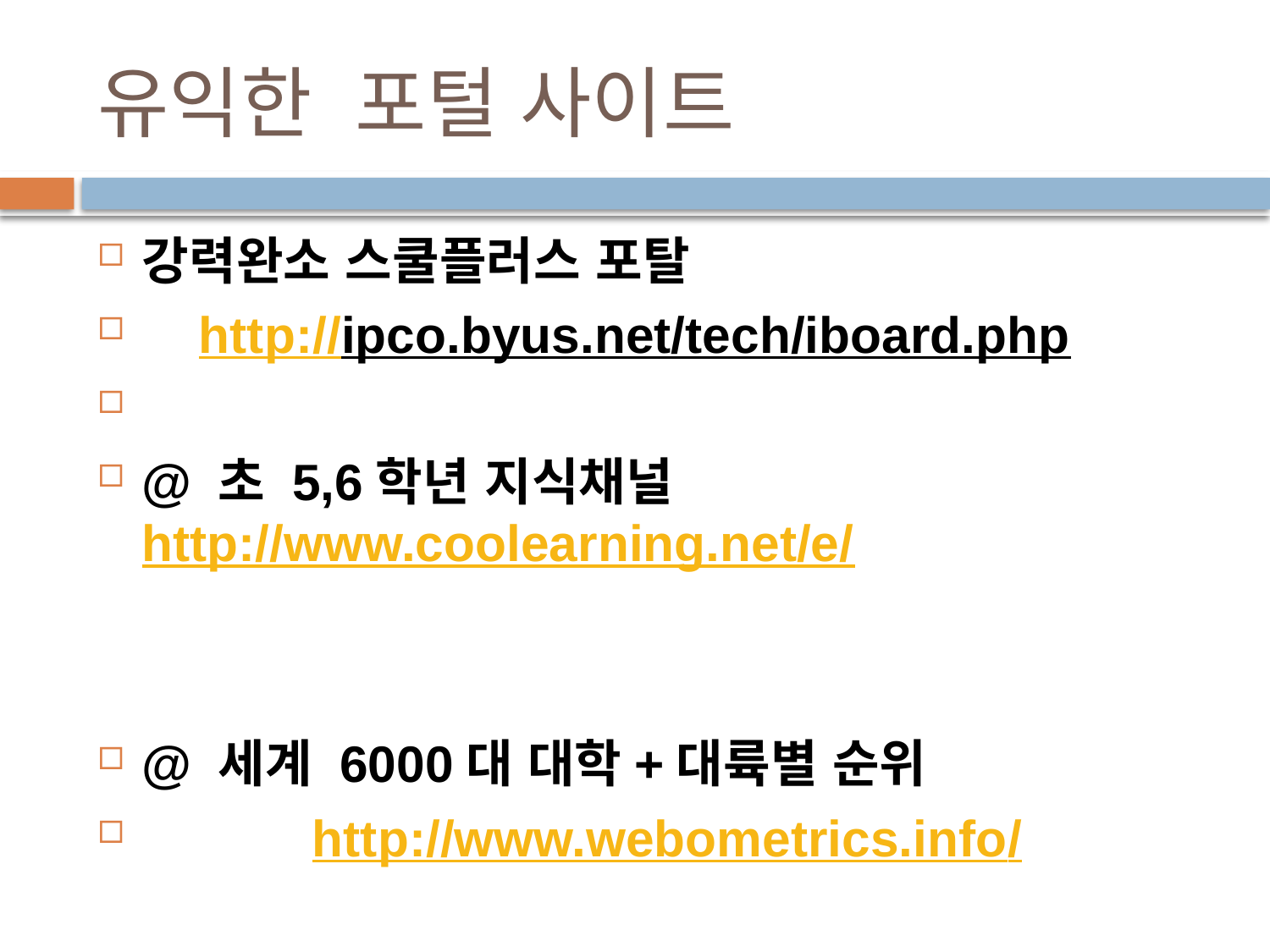

# 유익한  포털 사이트
강력완소 스쿨플러스 포탈
    http://ipco.byus.net/tech/iboard.php

@ 초 5,6학년 지식채널 http://www.coolearning.net/e/

@ 세계 6000대 대학+대륙별 순위
            http://www.webometrics.info/